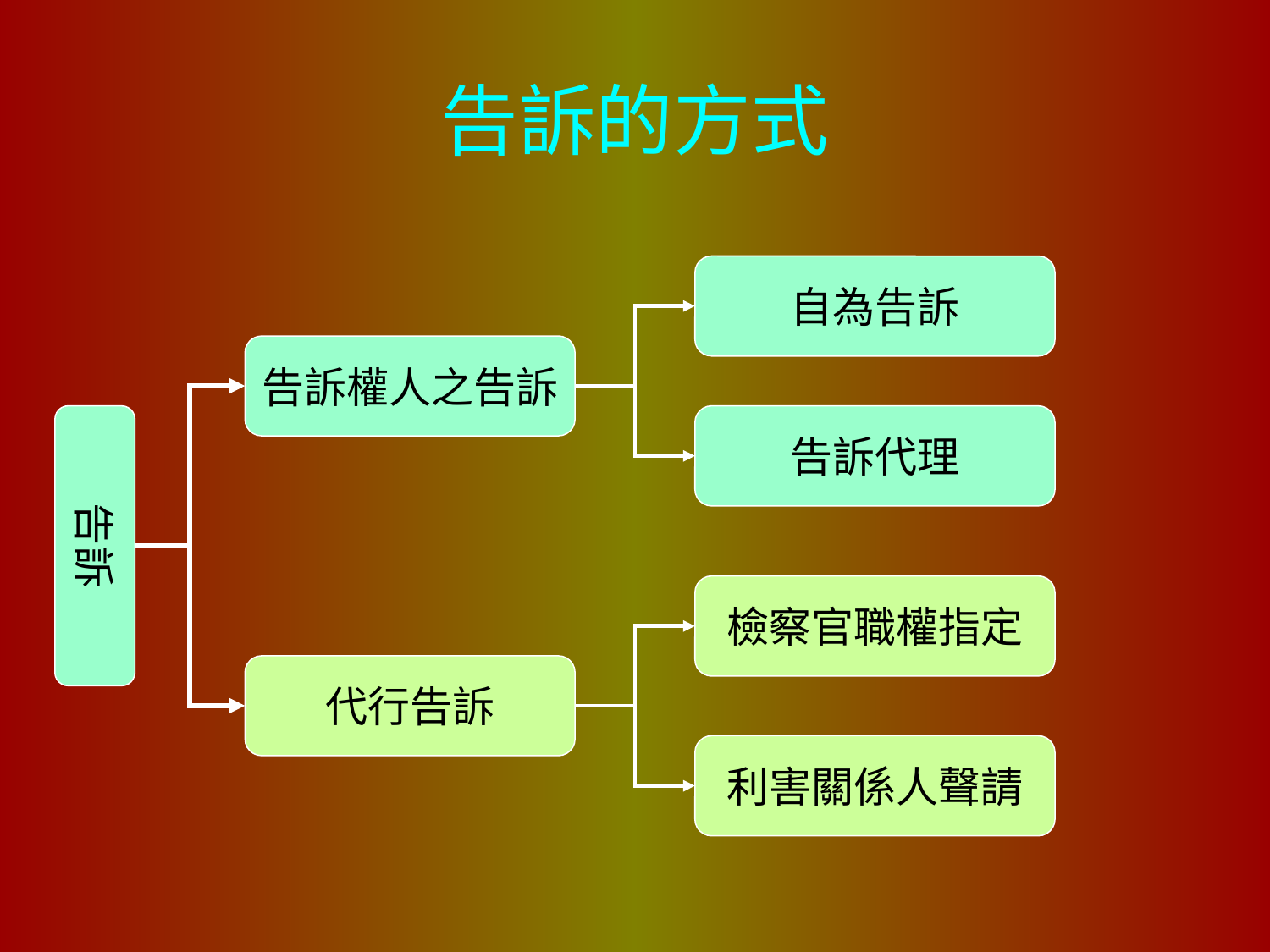

# 告訴的方式
自為告訴
告訴權人之告訴
告訴
告訴代理
檢察官職權指定
代行告訴
利害關係人聲請